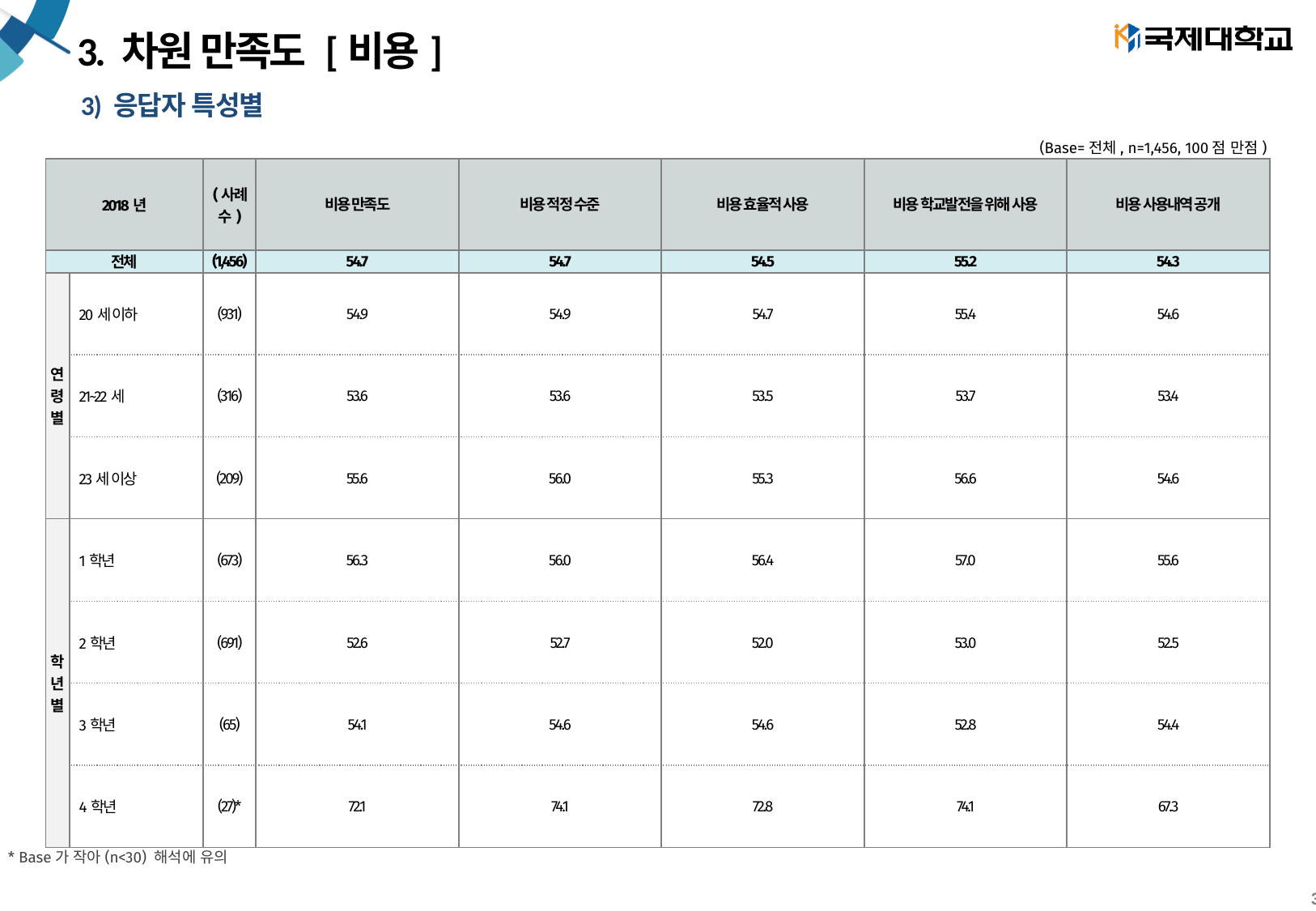

# 3. 차원 만족도 [비용]
3) 응답자 특성별
(Base=전체, n=1,456, 100점 만점)
| 2018년 |  | (사례수) | 비용 만족도 | 비용 적정 수준 | 비용 효율적 사용 | 비용 학교발전을 위해 사용 | 비용 사용내역 공개 |
| --- | --- | --- | --- | --- | --- | --- | --- |
| 전체 |  | (1,456) | 54.7 | 54.7 | 54.5 | 55.2 | 54.3 |
| 연 령 별 | 20세 이하 | (931) | 54.9 | 54.9 | 54.7 | 55.4 | 54.6 |
|  | 21~22세 | (316) | 53.6 | 53.6 | 53.5 | 53.7 | 53.4 |
|  | 23세 이상 | (209) | 55.6 | 56.0 | 55.3 | 56.6 | 54.6 |
| 학 년 별 | 1학년 | (673) | 56.3 | 56.0 | 56.4 | 57.0 | 55.6 |
|  | 2학년 | (691) | 52.6 | 52.7 | 52.0 | 53.0 | 52.5 |
|  | 3학년 | (65) | 54.1 | 54.6 | 54.6 | 52.8 | 54.4 |
|  | 4학년 | (27)\* | 72.1 | 74.1 | 72.8 | 74.1 | 67.3 |
* Base가 작아(n<30) 해석에 유의